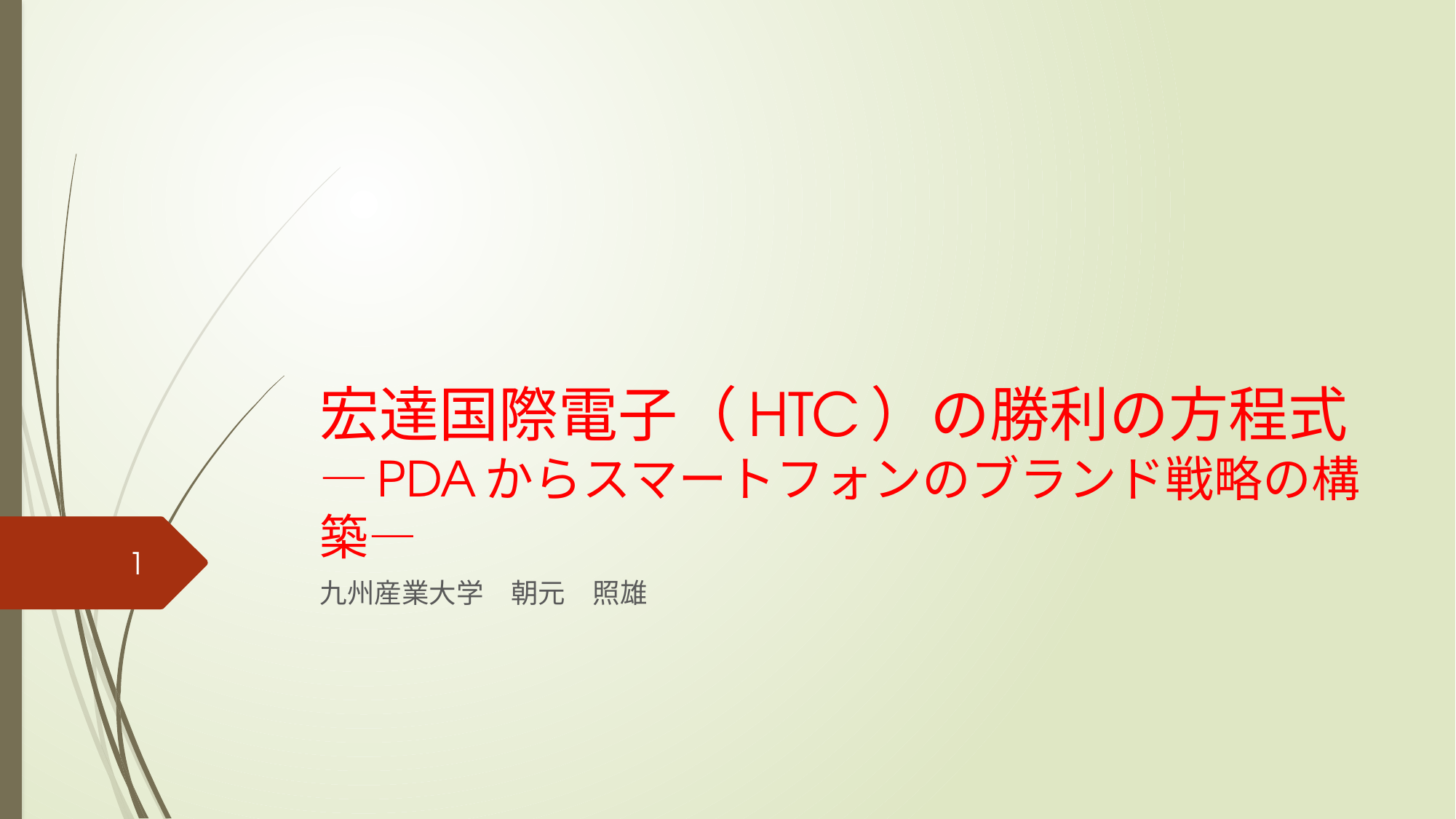

# 宏達国際電子（HTC）の勝利の方程式 ―PDAからスマートフォンのブランド戦略の構築―
1
九州産業大学　朝元　照雄